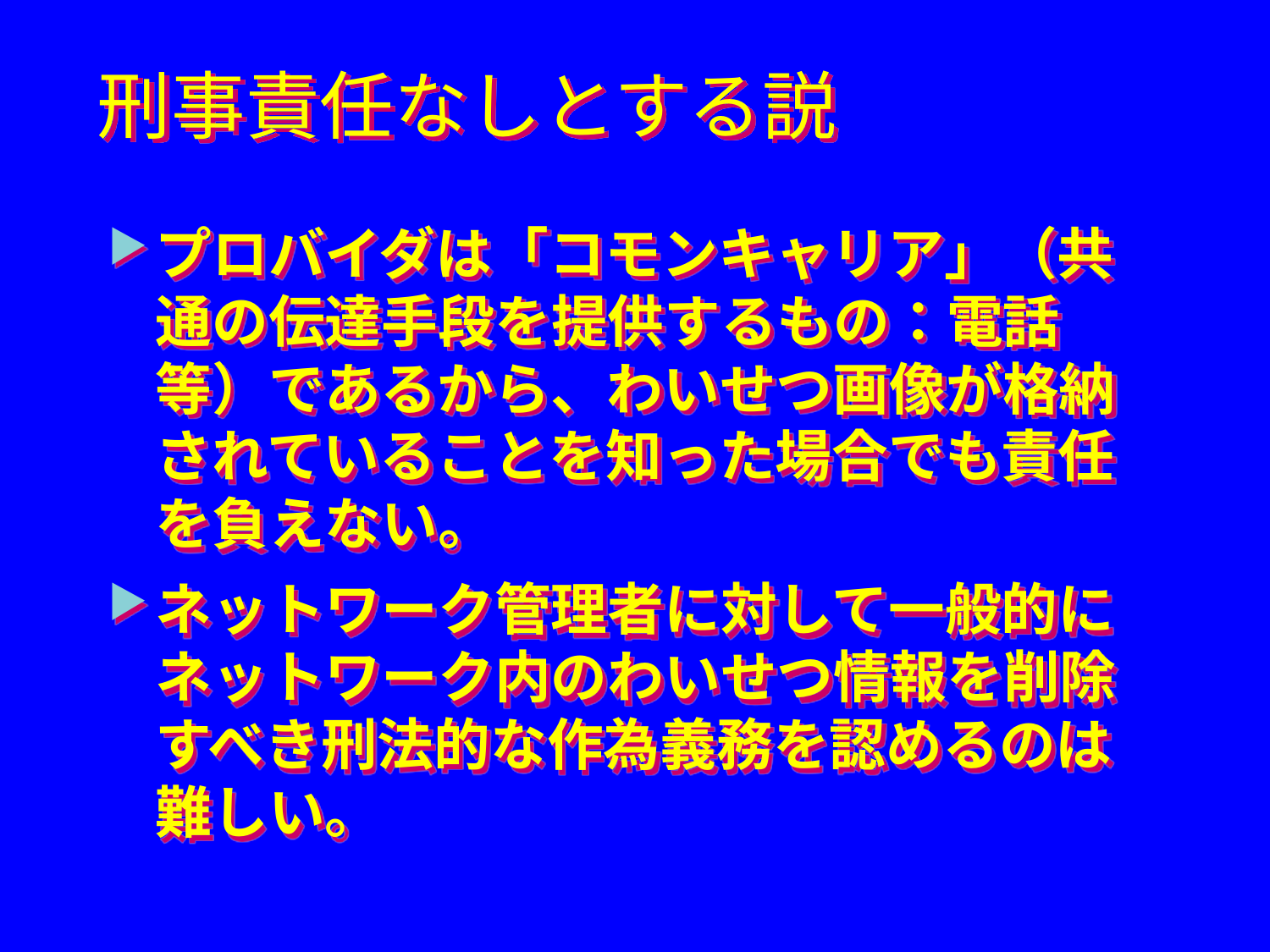

# 刑事責任なしとする説
プロバイダは「コモンキャリア」（共通の伝達手段を提供するもの：電話等）であるから、わいせつ画像が格納されていることを知った場合でも責任を負えない。
ネットワーク管理者に対して一般的にネットワーク内のわいせつ情報を削除すべき刑法的な作為義務を認めるのは難しい。